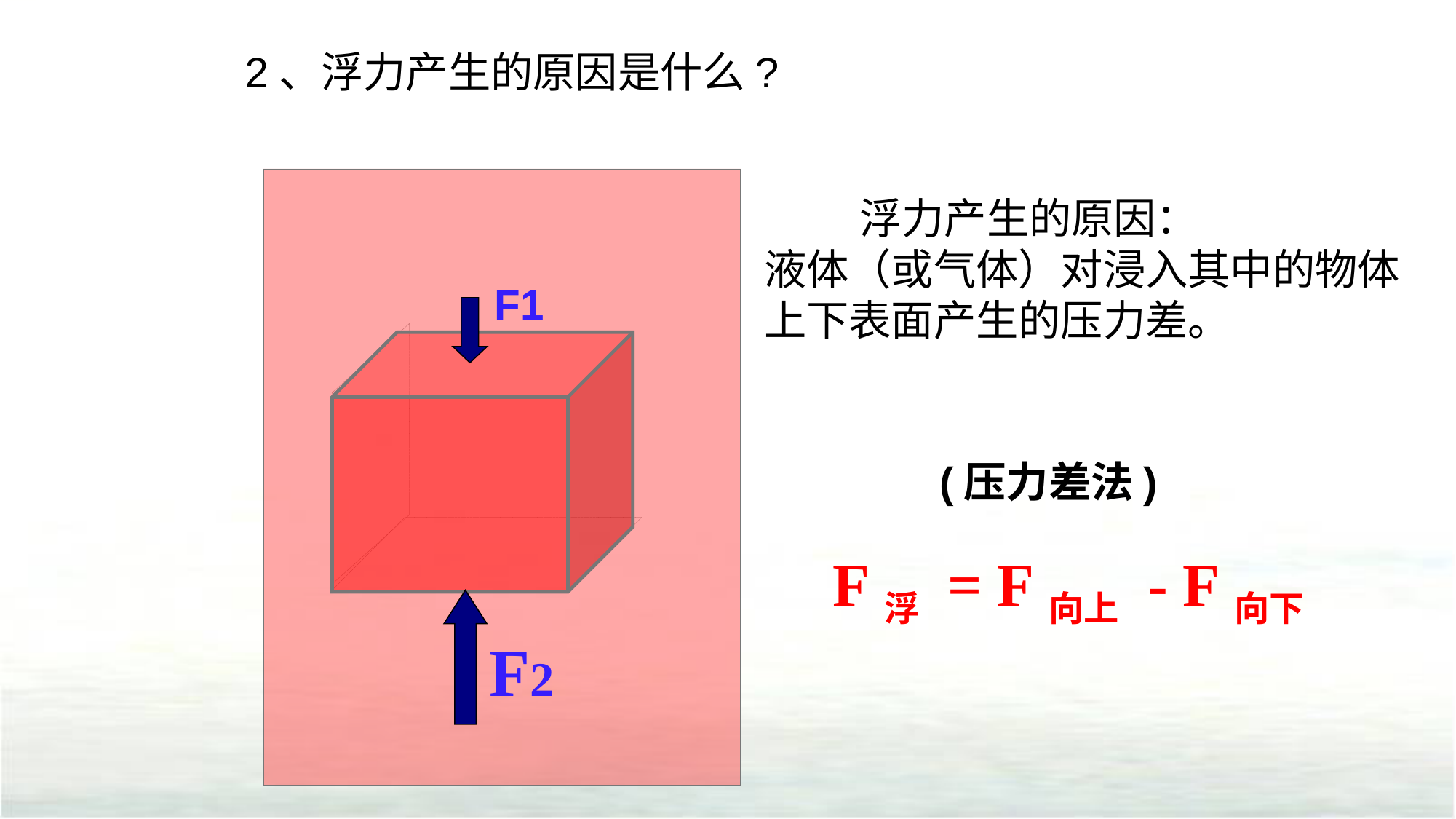

2、浮力产生的原因是什么?

         浮力产生的原因：
液体（或气体）对浸入其中的物体上下表面产生的压力差。
F1

(压力差法)
F浮 = F向上 - F向下

F2